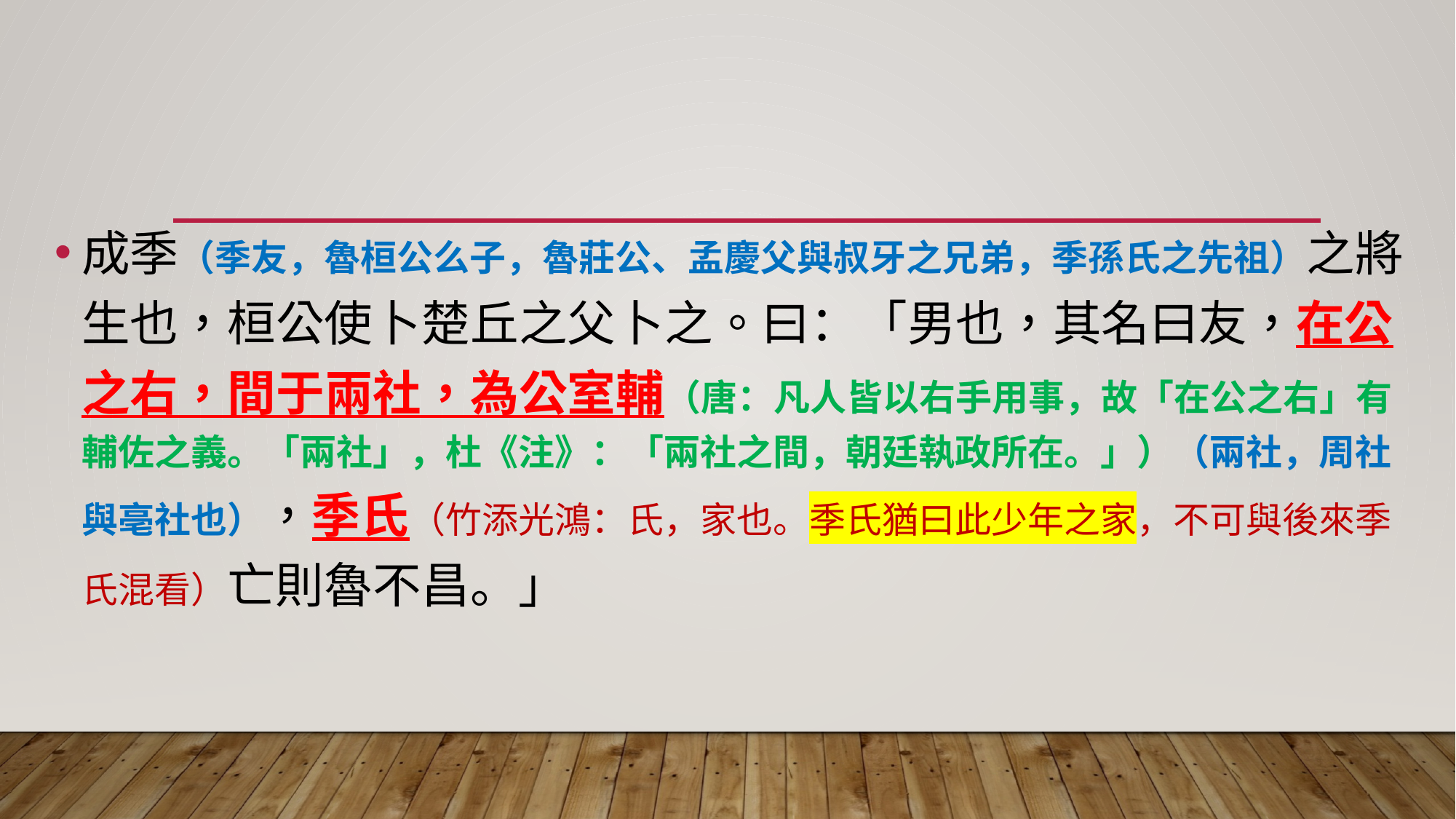

成季（季友，魯桓公么子，魯莊公、孟慶父與叔牙之兄弟，季孫氏之先祖）之將生也，桓公使卜楚丘之父卜之。曰：「男也，其名曰友，在公之右，間于兩社，為公室輔（唐：凡人皆以右手用事，故「在公之右」有輔佐之義。「兩社」，杜《注》：「兩社之間，朝廷執政所在。」）（兩社，周社與亳社也），季氏（竹添光鴻：氏，家也。季氏猶曰此少年之家，不可與後來季氏混看）亡則魯不昌。」